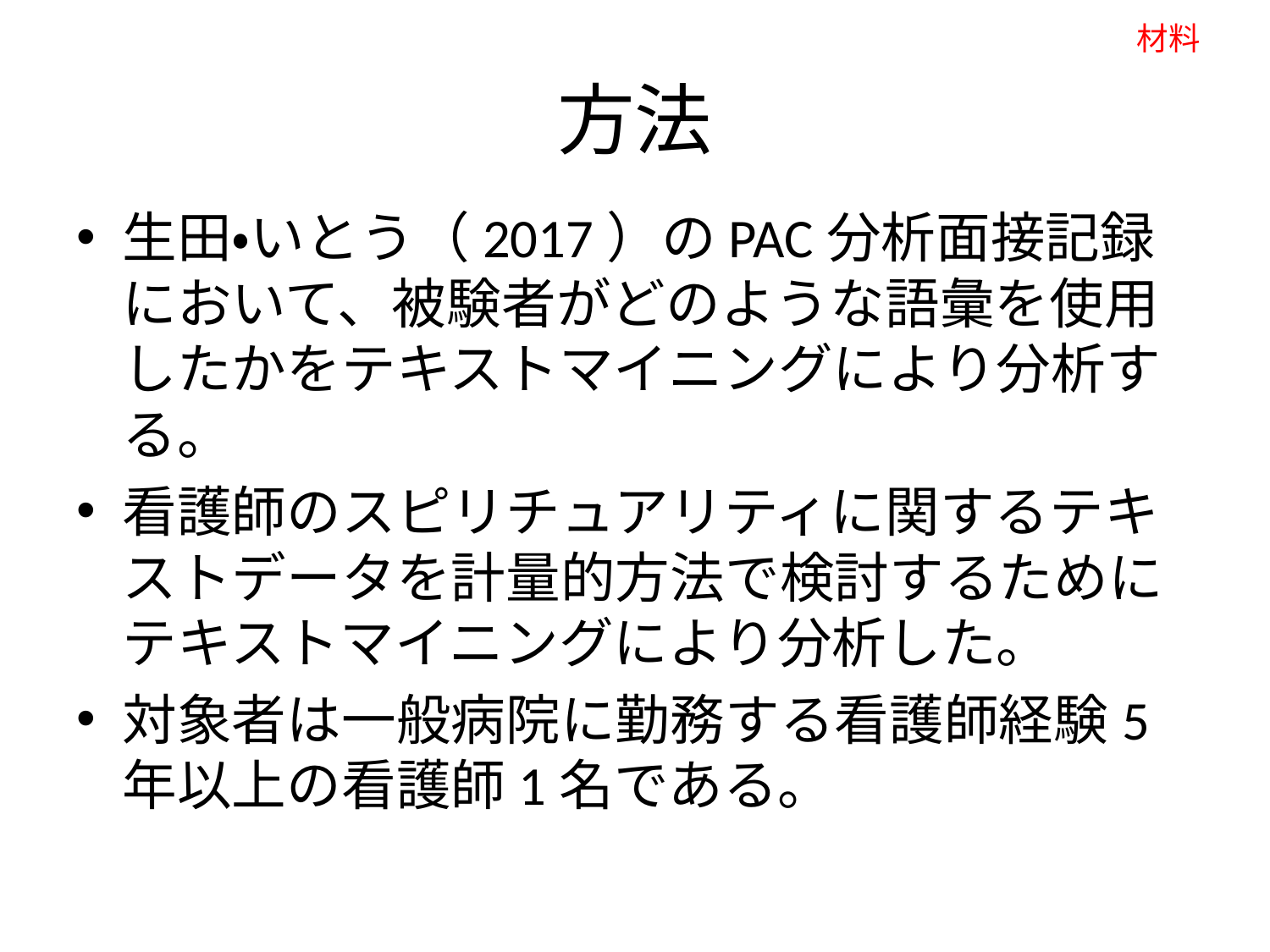

材料
# 方法
生田・いとう（2017）のPAC分析面接記録において、被験者がどのような語彙を使用したかをテキストマイニングにより分析する。
看護師のスピリチュアリティに関するテキストデータを計量的方法で検討するためにテキストマイニングにより分析した。
対象者は一般病院に勤務する看護師経験5年以上の看護師1名である。